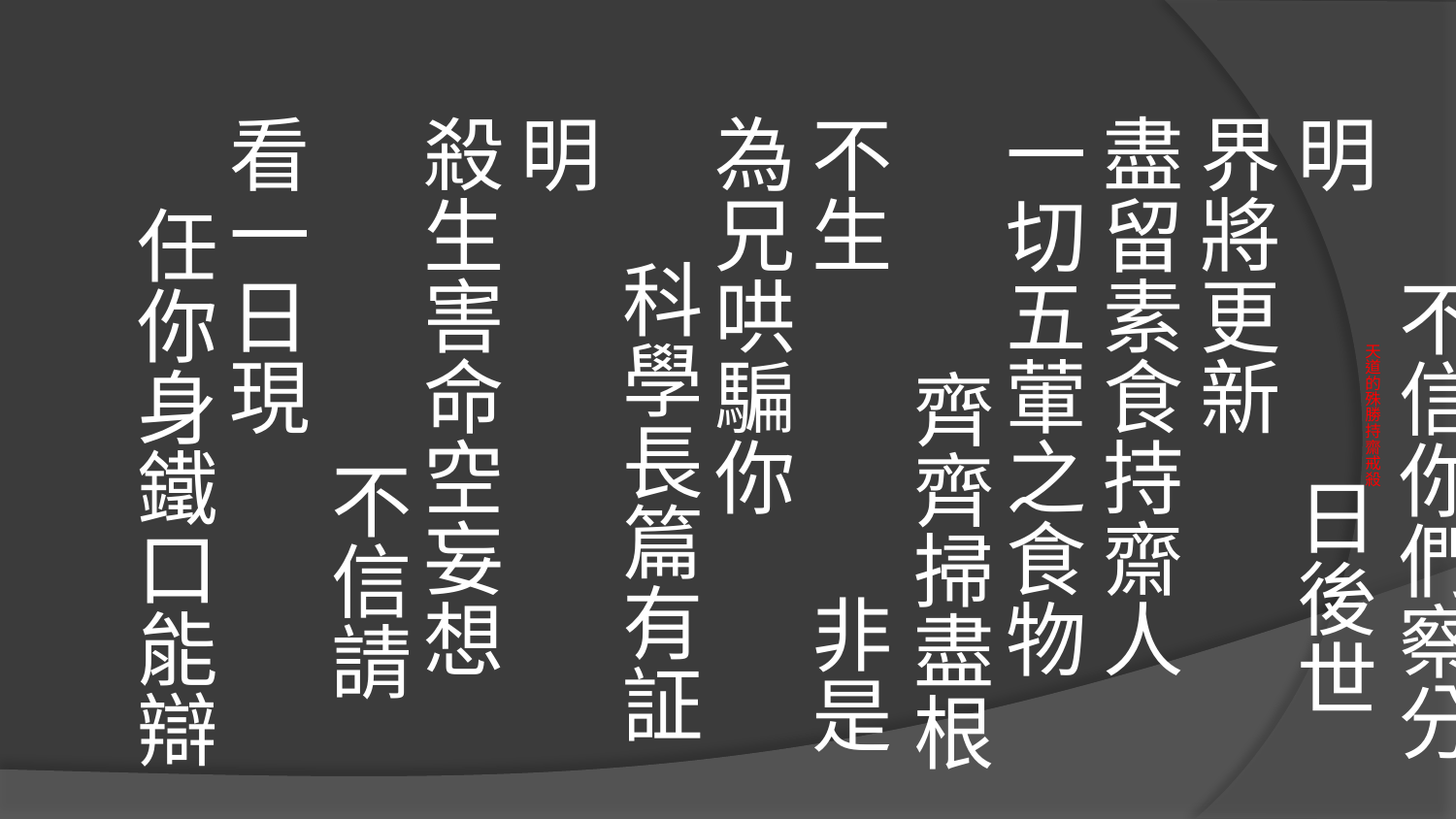

玉皇大天尊關聖帝君警世文的啟示
科學理論將對証　          不信你們察分明　           日後世界將更新　            盡留素食持齋人
一切五葷之食物　               齊齊掃盡根不生　             非是為兄哄騙你　                  科學長篇有証明
殺生害命空妄想　                    不信請看一日現　                    任你身鐵口能辯
# 天道的殊勝持齋戒殺